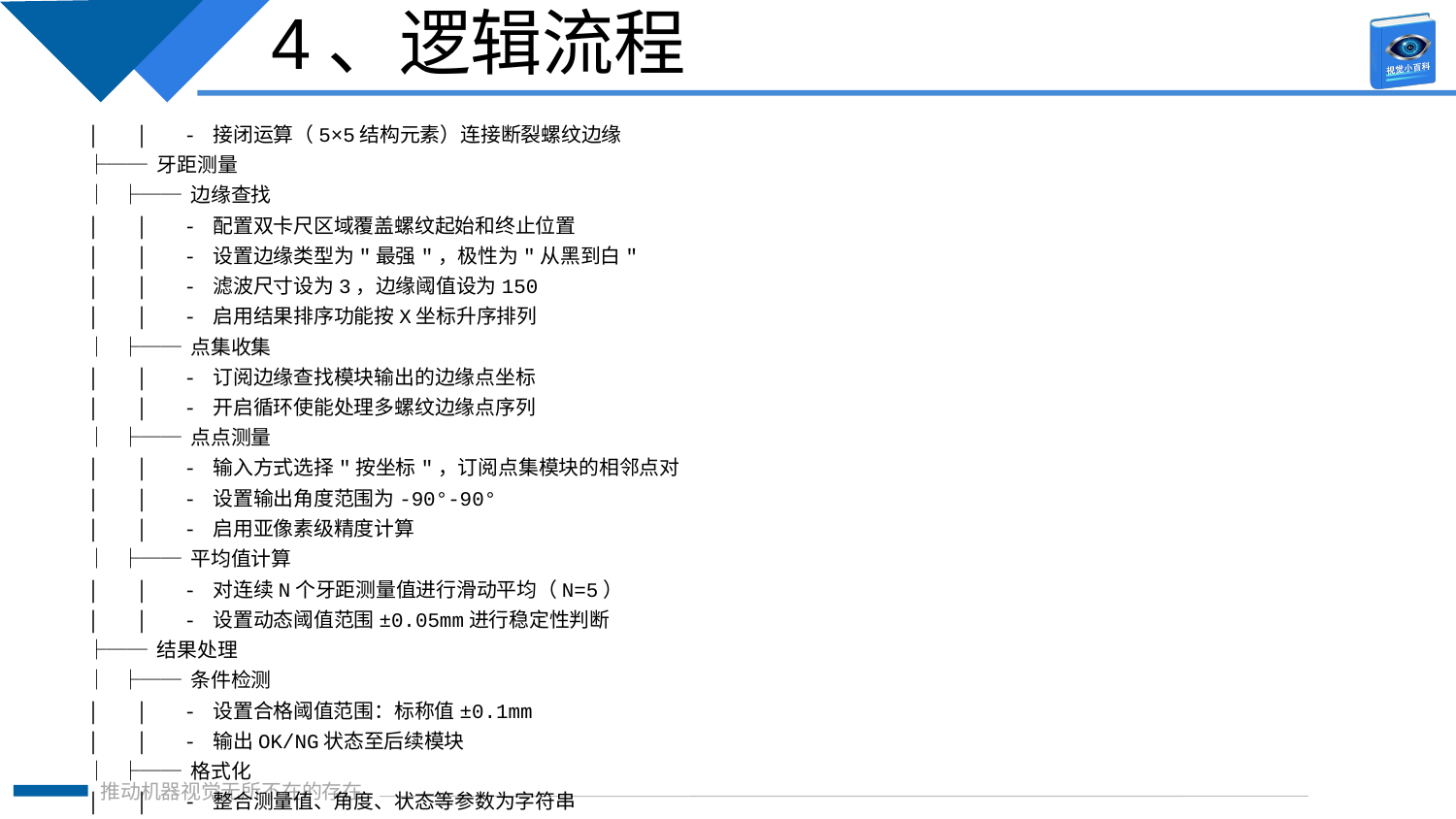

4、逻辑流程

│   │   - 接闭运算（5×5结构元素）连接断裂螺纹边缘
├── 牙距测量
│   ├── 边缘查找
│   │   - 配置双卡尺区域覆盖螺纹起始和终止位置
│   │   - 设置边缘类型为"最强"，极性为"从黑到白"
│   │   - 滤波尺寸设为3，边缘阈值设为150
│   │   - 启用结果排序功能按X坐标升序排列
│   ├── 点集收集
│   │   - 订阅边缘查找模块输出的边缘点坐标
│   │   - 开启循环使能处理多螺纹边缘点序列
│   ├── 点点测量
│   │   - 输入方式选择"按坐标"，订阅点集模块的相邻点对
│   │   - 设置输出角度范围为-90°-90°
│   │   - 启用亚像素级精度计算
│   ├── 平均值计算
│   │   - 对连续N个牙距测量值进行滑动平均（N=5）
│   │   - 设置动态阈值范围±0.05mm进行稳定性判断
├── 结果处理
│   ├── 条件检测
│   │   - 设置合格阈值范围：标称值±0.1mm
│   │   - 输出OK/NG状态至后续模块
│   ├── 格式化
│   │   - 整合测量值、角度、状态等参数为字符串
│   │   - 设置分隔符为";"，数组间分隔符为"\n"
├── 通信处理
│   ├── 发送数据
│   │   - 配置TCP/IP协议发送测量结果至MES系统
│   │   - 设置数据包格式为ASCII文本
│   │   - 启用心跳检测机制（间隔5秒）
├── 统计处理
│   ├── 数据集合
│   │   - 收集最近100次测量数据
│   │   - 计算CPK值监控过程能力
│   ├── 耗时统计
│       - 监控从图像采集到结果输出的全流程耗时
│       - 设置报警阈值为500ms（满足10pcs/min节拍要求）